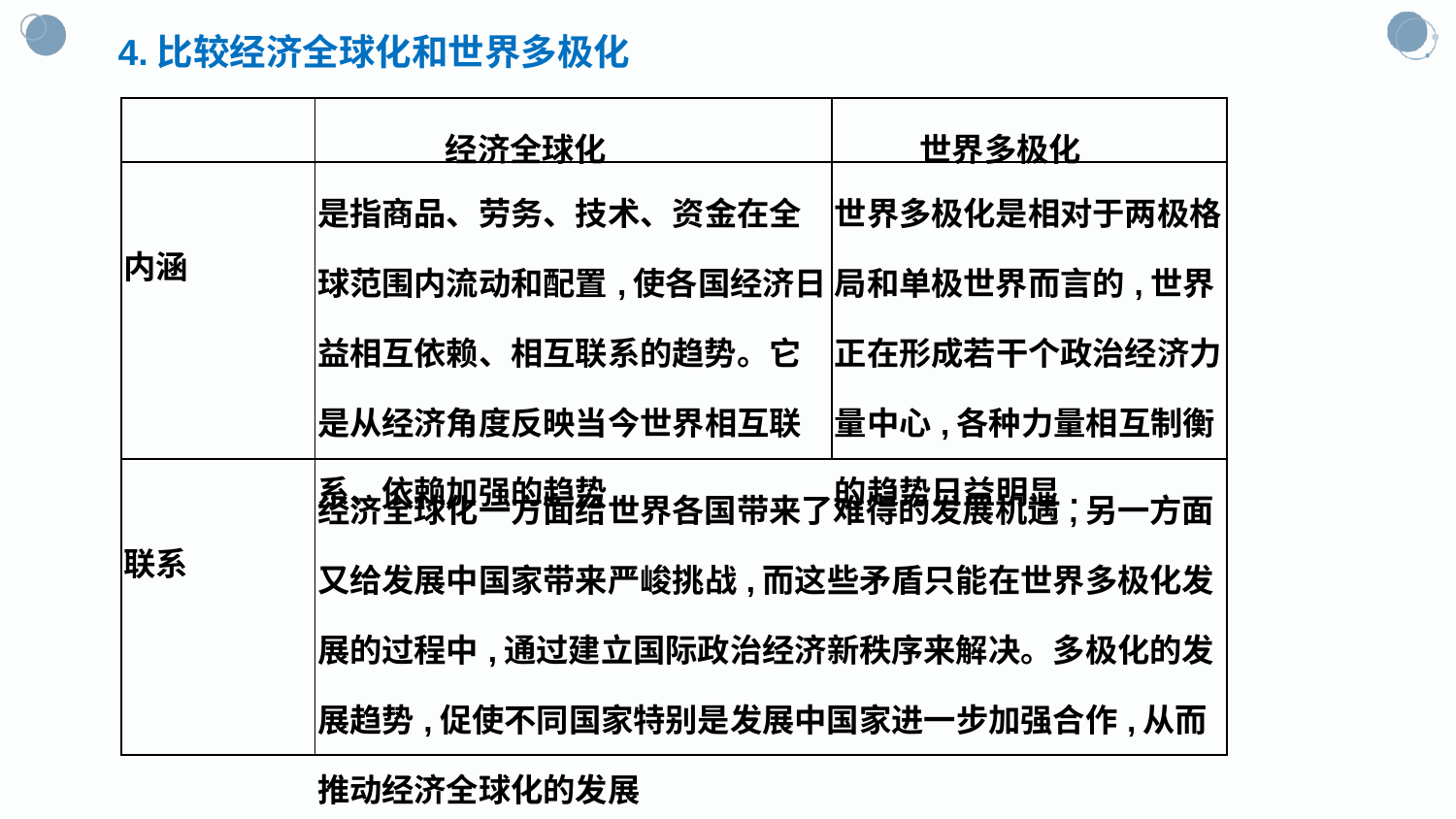

4.比较经济全球化和世界多极化
|  | 经济全球化 | 世界多极化 |
| --- | --- | --- |
| 内涵 | 是指商品、劳务、技术、资金在全球范围内流动和配置,使各国经济日益相互依赖、相互联系的趋势。它是从经济角度反映当今世界相互联系、依赖加强的趋势. | 世界多极化是相对于两极格局和单极世界而言的,世界正在形成若干个政治经济力量中心,各种力量相互制衡的趋势日益明显. |
| 联系 | 经济全球化一方面给世界各国带来了难得的发展机遇,另一方面又给发展中国家带来严峻挑战,而这些矛盾只能在世界多极化发展的过程中,通过建立国际政治经济新秩序来解决。多极化的发展趋势,促使不同国家特别是发展中国家进一步加强合作,从而推动经济全球化的发展 |  |